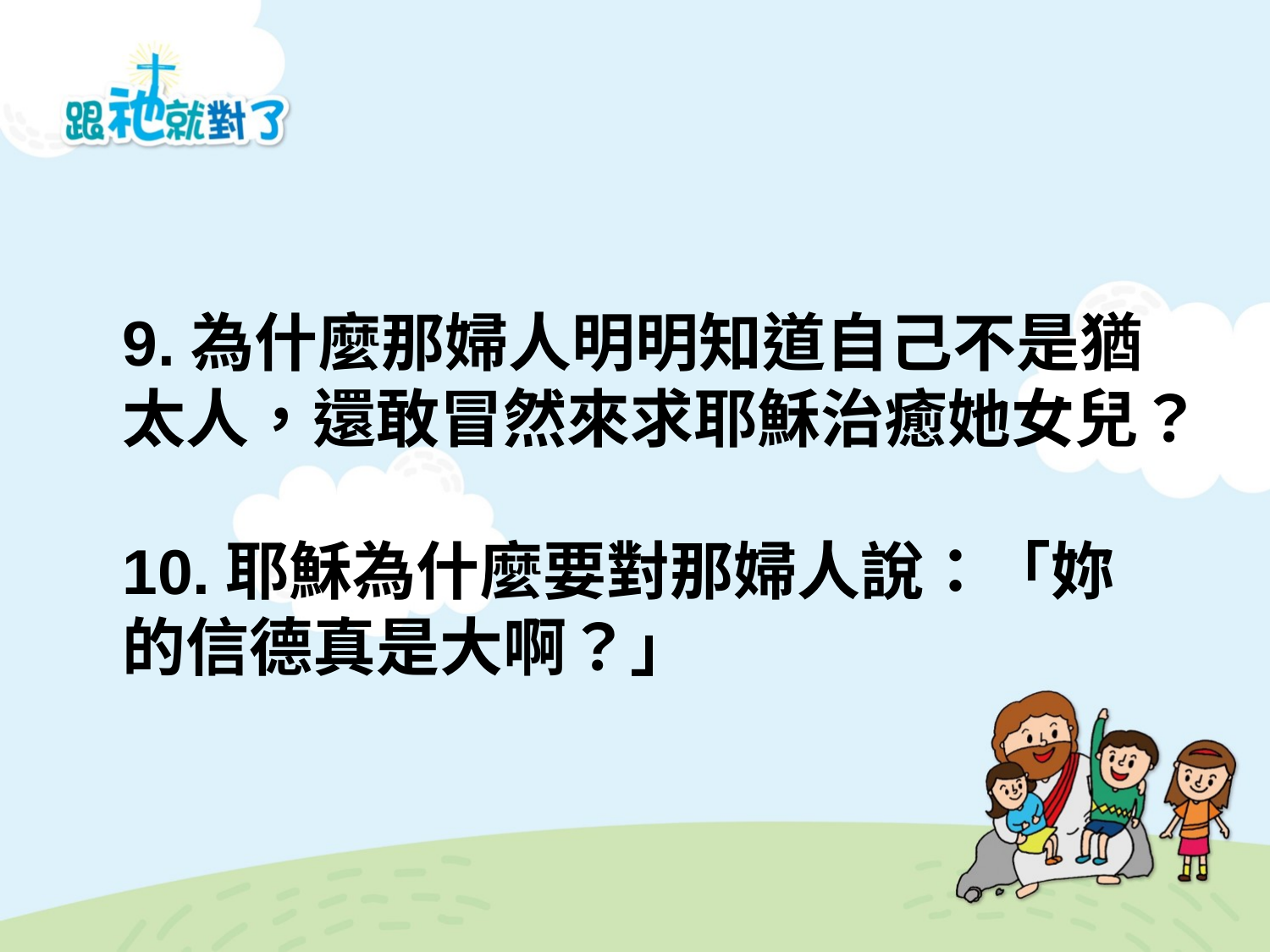

9.為什麼那婦人明明知道自己不是猶太人，還敢冒然來求耶穌治癒她女兒？

10.耶穌為什麼要對那婦人說：「妳的信德真是大啊？」